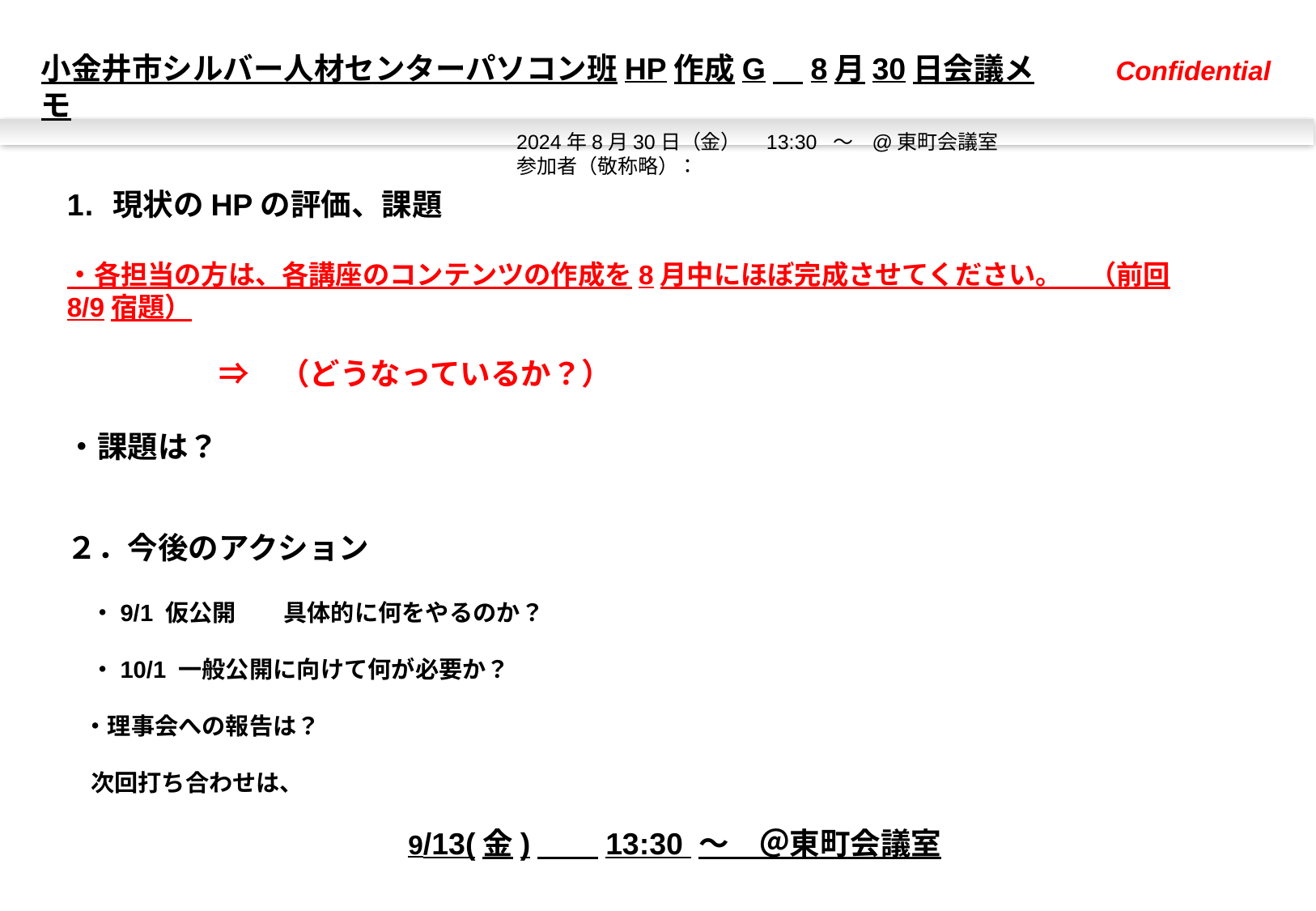

Confidential
小金井市シルバー人材センターパソコン班HP作成G　8月30日会議メモ
2024年8月30日（金）　13:30  ～   @東町会議室
参加者（敬称略）：
現状のHPの評価、課題

・各担当の方は、各講座のコンテンツの作成を8月中にほぼ完成させてください。　（前回8/9宿題）

　　　　　⇒　（どうなっているか？）

・課題は？

２．今後のアクション

　・9/1 仮公開　　具体的に何をやるのか？

　・10/1 一般公開に向けて何が必要か？

  ・理事会への報告は？

　次回打ち合わせは、

　　　　　　　　　　　　　　9/13(金)　　13:30 ～　＠東町会議室